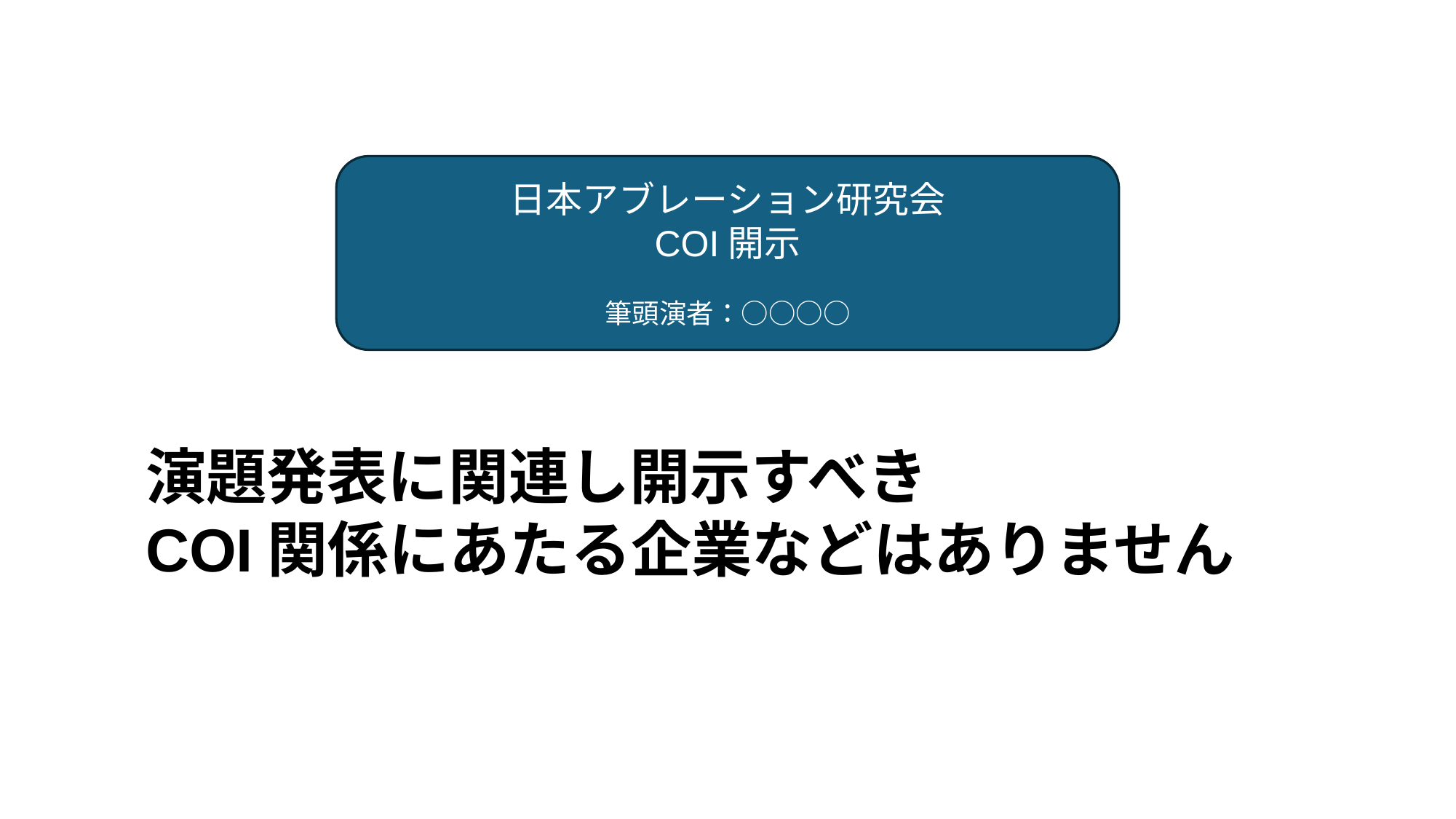

日本アブレーション研究会
COI開示

筆頭演者：○○○○
演題発表に関連し開示すべき
COI関係にあたる企業などはありません